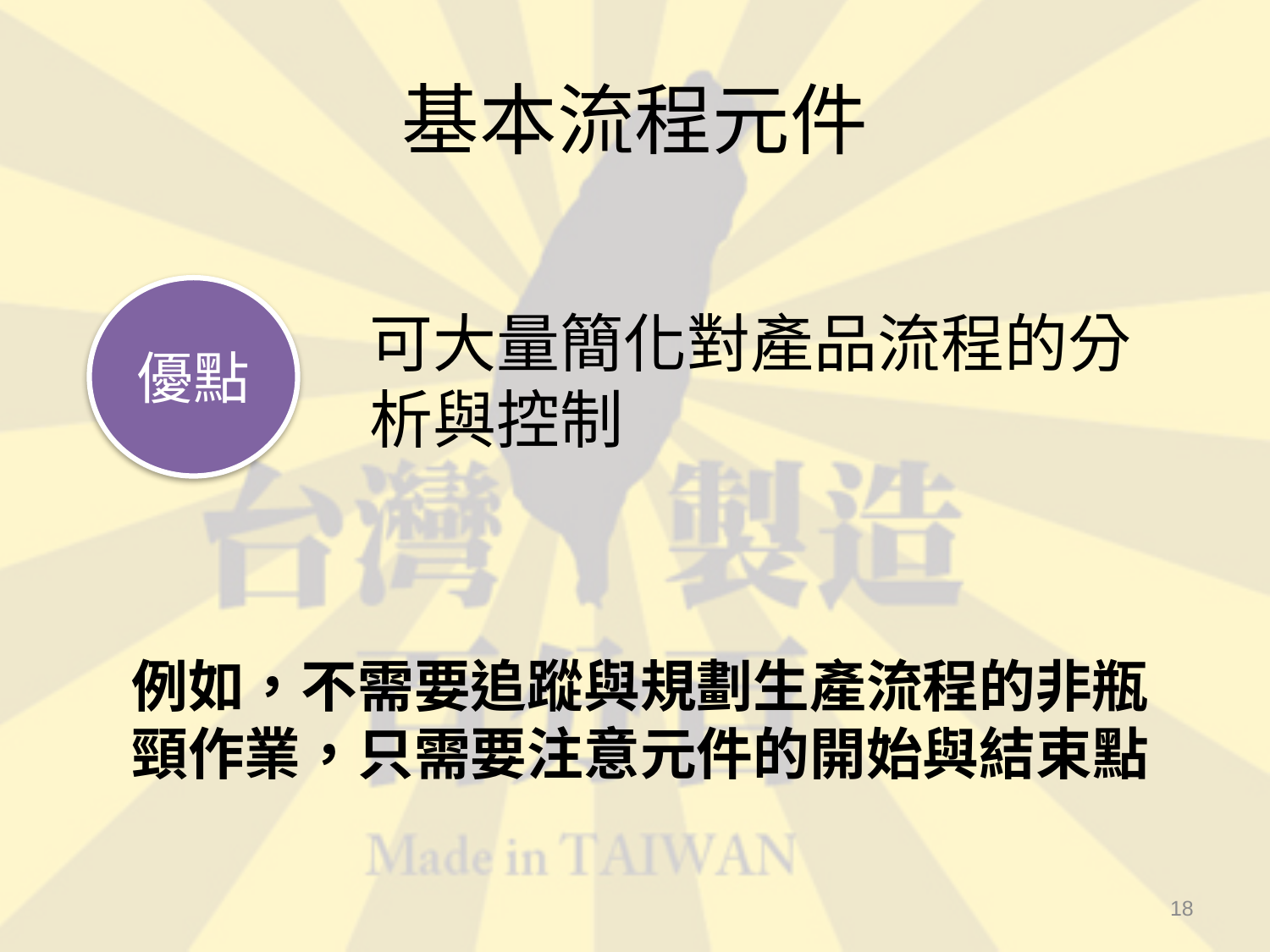

# 基本流程元件
優點
可大量簡化對產品流程的分析與控制
例如，不需要追蹤與規劃生產流程的非瓶頸作業，只需要注意元件的開始與結束點
18